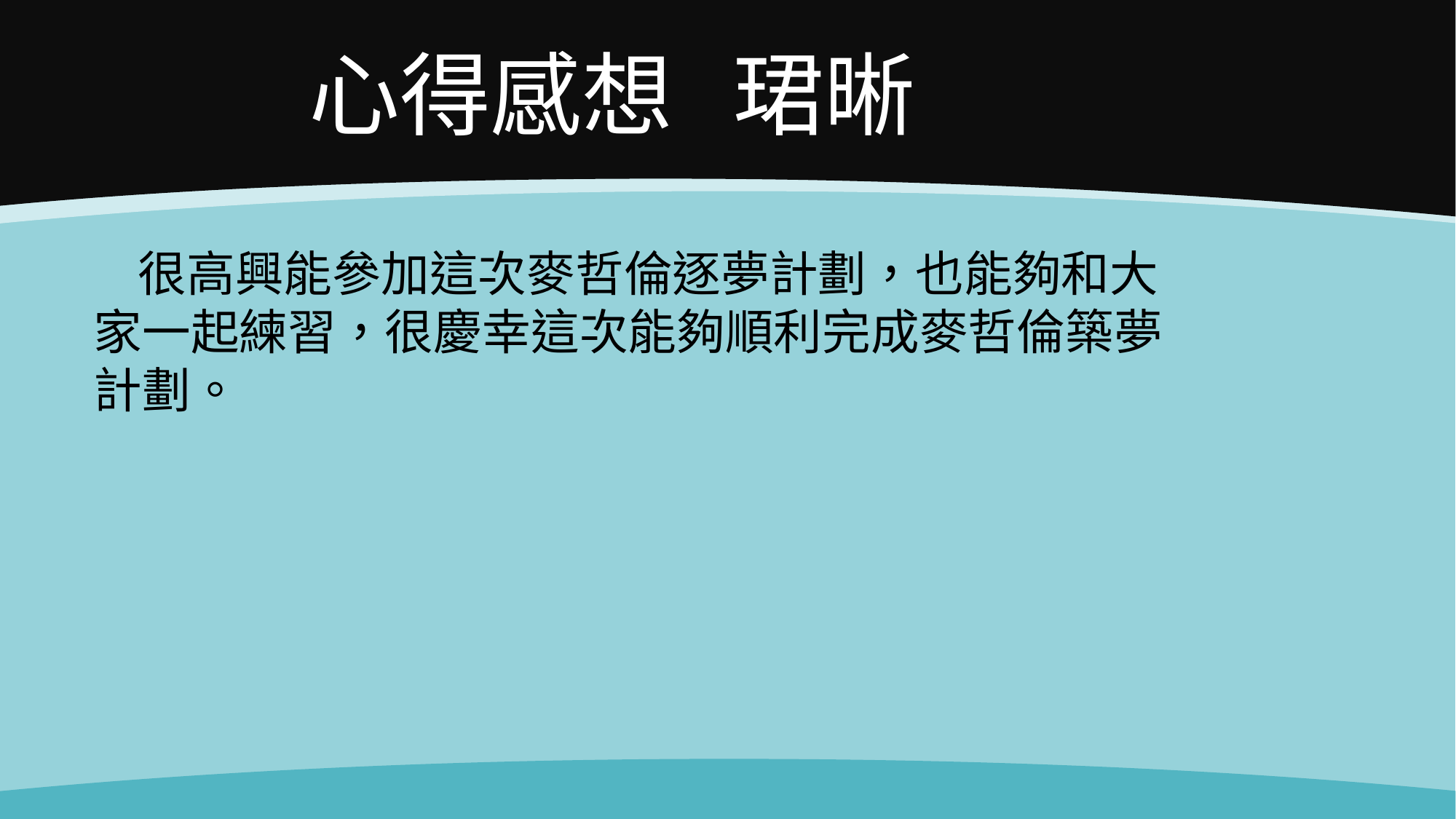

# 心得感想   珺晰
   很高興能參加這次麥哲倫逐夢計劃，也能夠和大家一起練習，很慶幸這次能夠順利完成麥哲倫築夢計劃。